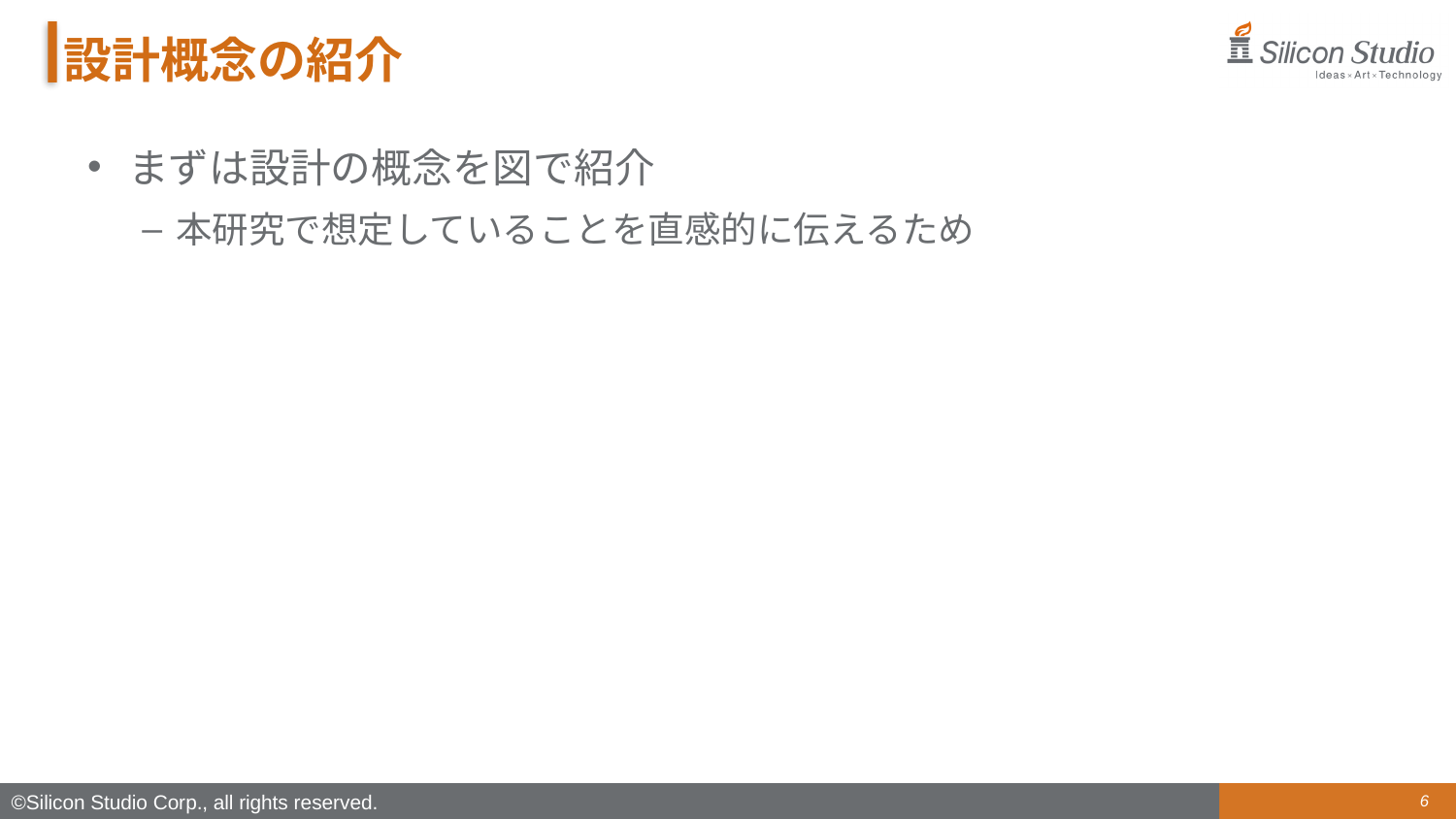

# 設計概念の紹介
まずは設計の概念を図で紹介
本研究で想定していることを直感的に伝えるため